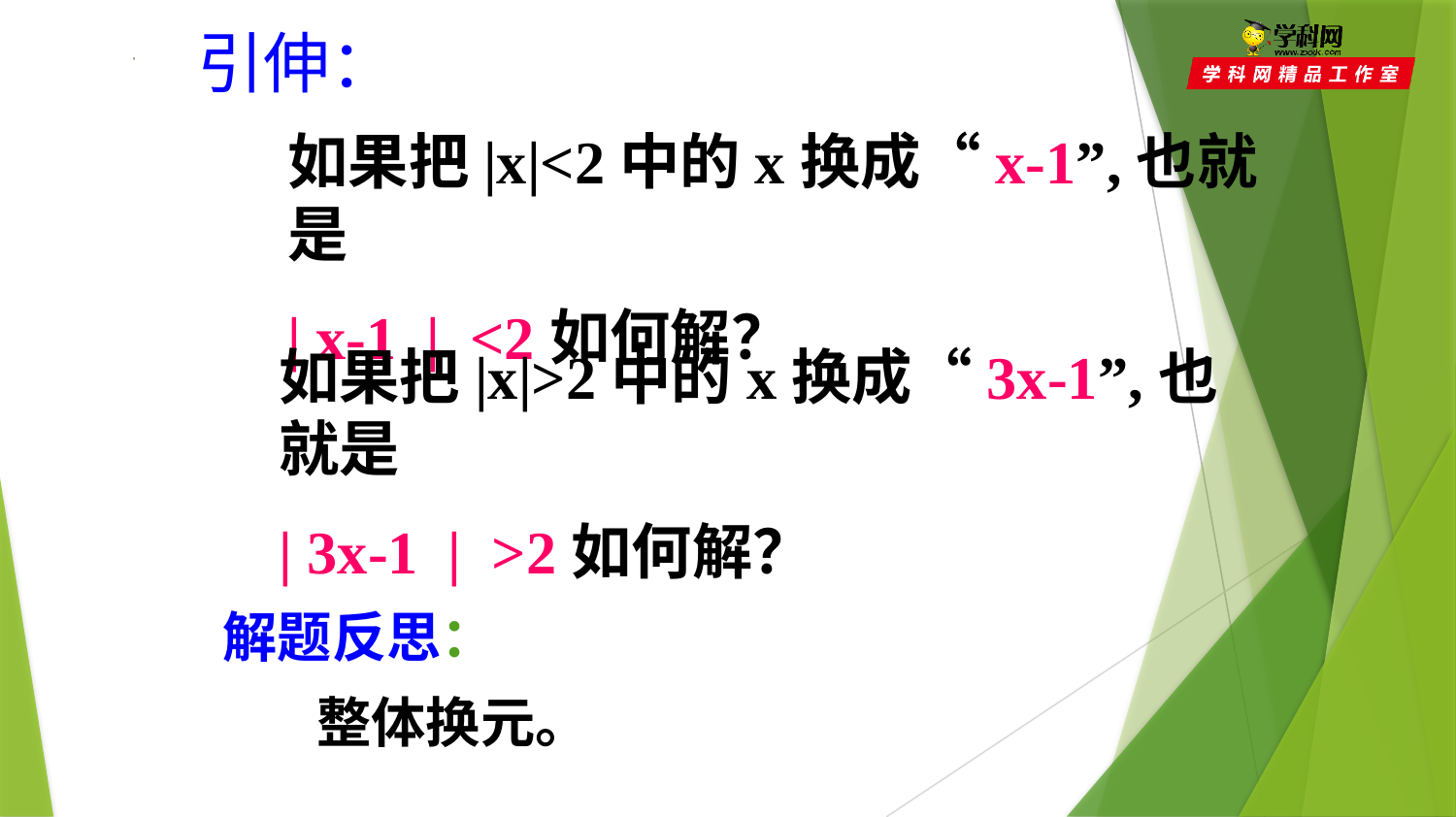

引伸：
如果把|x|<2中的x换成“x-1”,也就是
| x-1  |  <2如何解？
如果把|x|>2中的x换成“3x-1”,也就是
| 3x-1  |  >2如何解？
 解题反思：
整体换元。